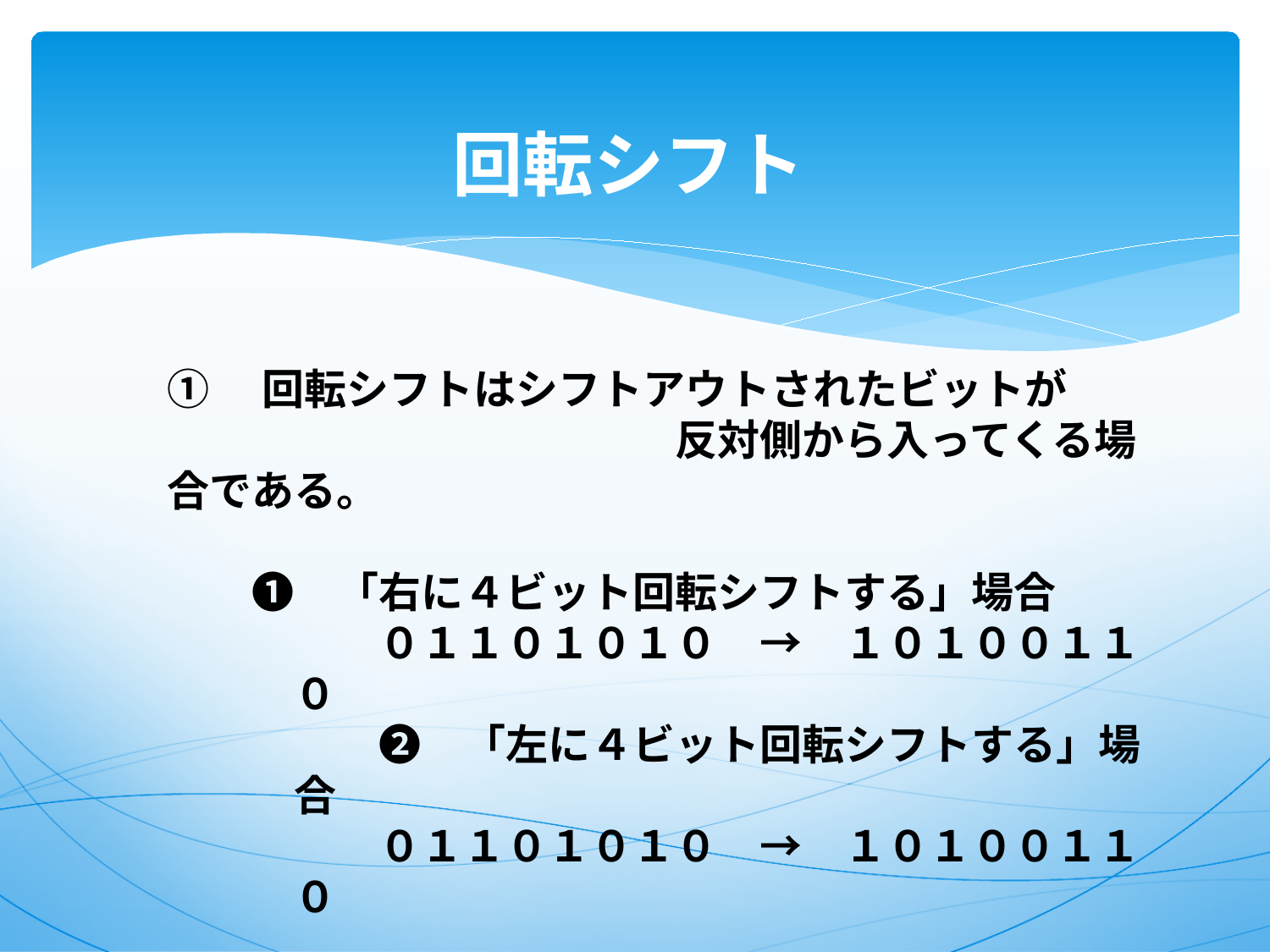

# 回転シフト
①　回転シフトはシフトアウトされたビットが
　　　　　　　　　　　　反対側から入ってくる場合である。

　　❶　「右に４ビット回転シフトする」場合
　　０１１０１０１０　→　１０１００１１０
　　❷　「左に４ビット回転シフトする」場合
　　０１１０１０１０　→　１０１００１１０

②　この場合、右回転シフトも左回転シフトも
　　　　　　　　　　　　　　　　　　　　　結果は同じになる。